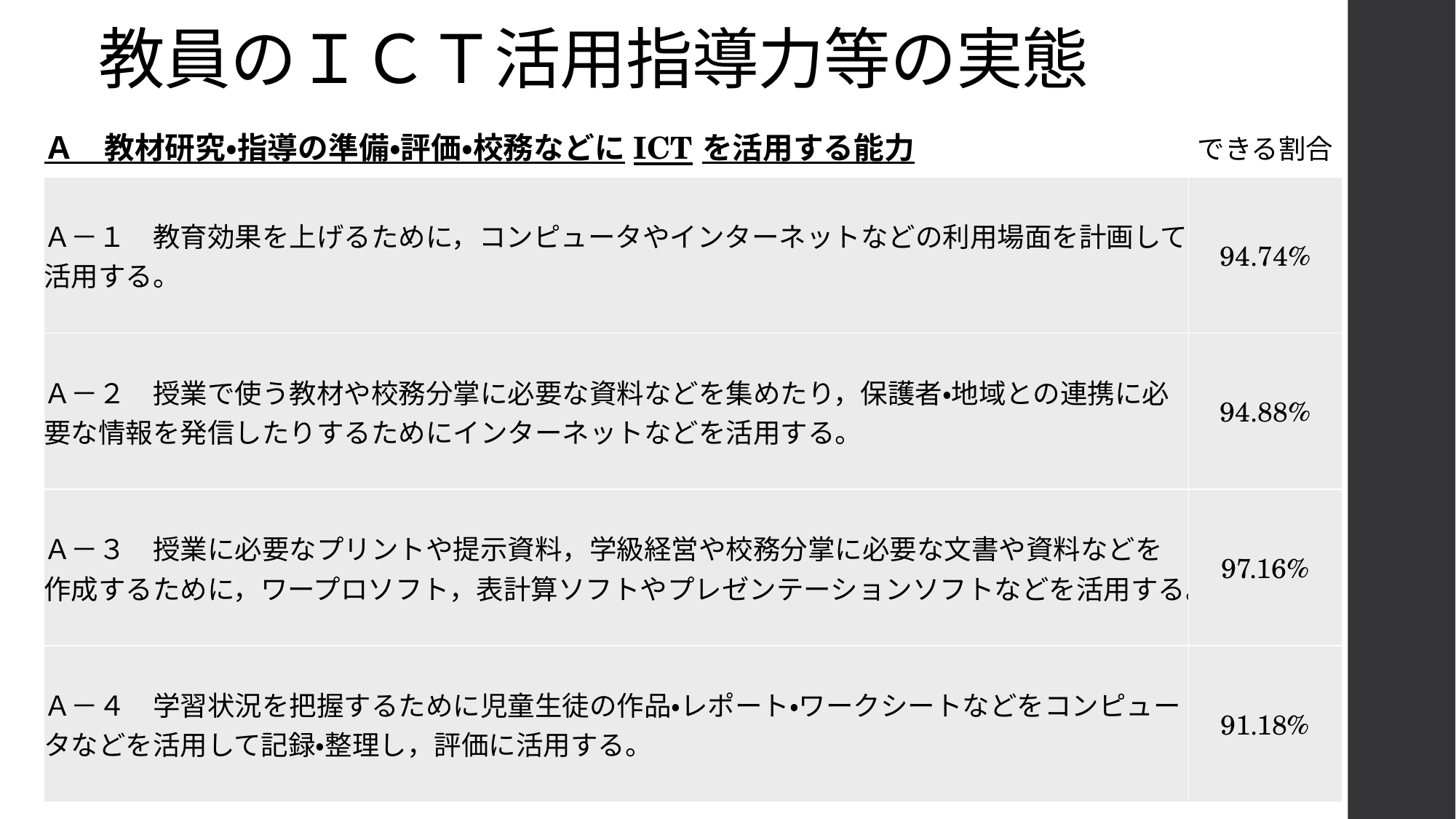

# 教員のＩＣＴ活用指導力等の実態
| Ａ　教材研究・指導の準備・評価・校務などにICTを活用する能力 | できる割合 |
| --- | --- |
| Ａ－１　教育効果を上げるために，コンピュータやインターネットなどの利用場面を計画して活用する。 | 94.74% |
| Ａ－２　授業で使う教材や校務分掌に必要な資料などを集めたり，保護者・地域との連携に必要な情報を発信したりするためにインターネットなどを活用する。 | 94.88% |
| Ａ－３　授業に必要なプリントや提示資料，学級経営や校務分掌に必要な文書や資料などを作成するために，ワープロソフト，表計算ソフトやプレゼンテーションソフトなどを活用する。 | 97.16% |
| Ａ－４　学習状況を把握するために児童生徒の作品・レポート・ワークシートなどをコンピュータなどを活用して記録・整理し，評価に活用する。 | 91.18% |